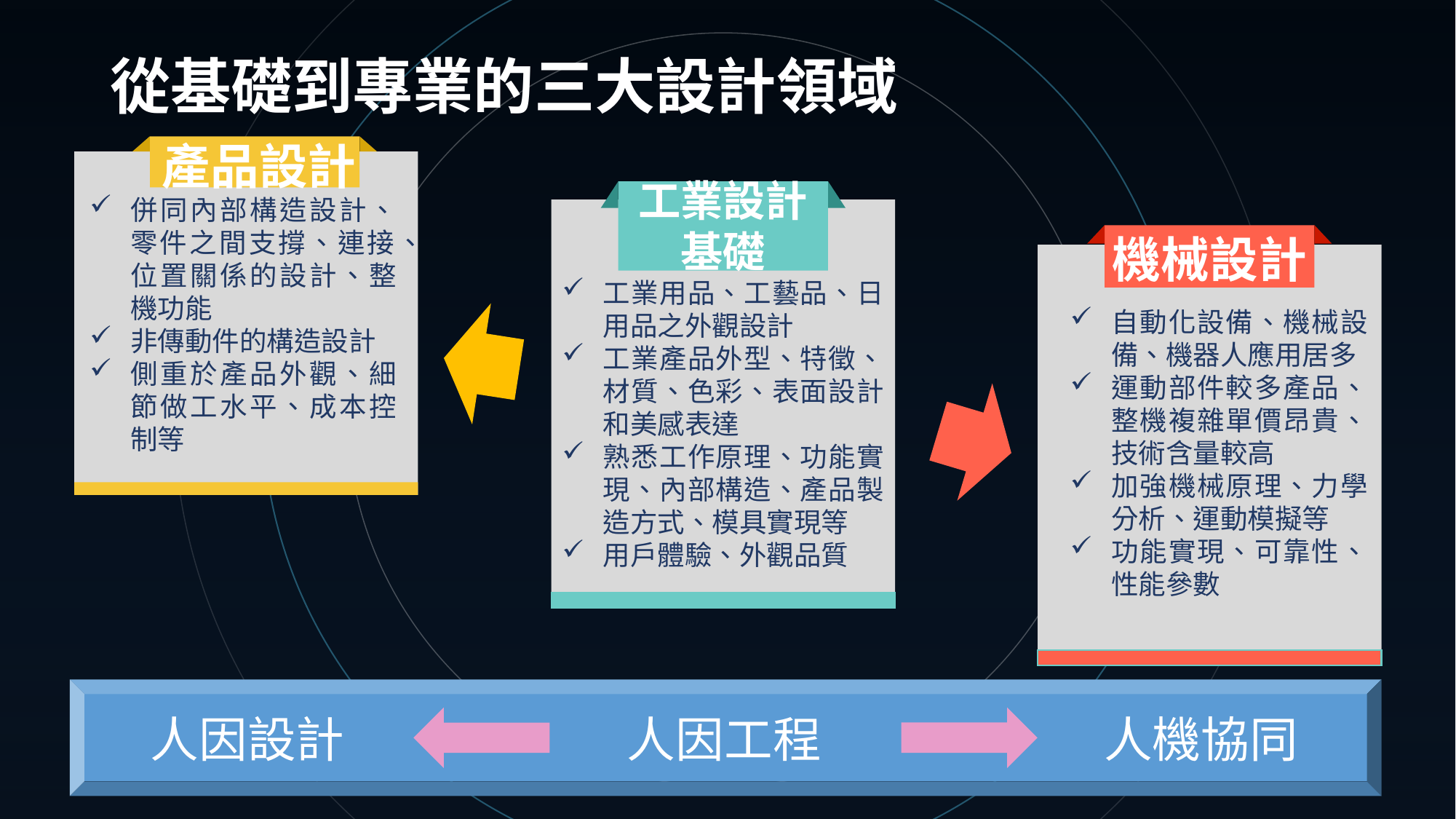

從基礎到專業的三大設計領域

產品設計

併同內部構造設計、零件之間支撐、連接、位置關係的設計、整機功能
非傳動件的構造設計
側重於產品外觀、細節做工水平、成本控制等

工業設計基礎

工業用品、工藝品、日用品之外觀設計
工業產品外型、特徵、材質、色彩、表面設計和美感表達
熟悉工作原理、功能實現、內部構造、產品製造方式、模具實現等
用戶體驗、外觀品質

機械設計

自動化設備、機械設備、機器人應用居多
運動部件較多產品、整機複雜單價昂貴、技術含量較高
加強機械原理、力學分析、運動模擬等
功能實現、可靠性、性能參數

人因設計                          人因工程                          人機協同